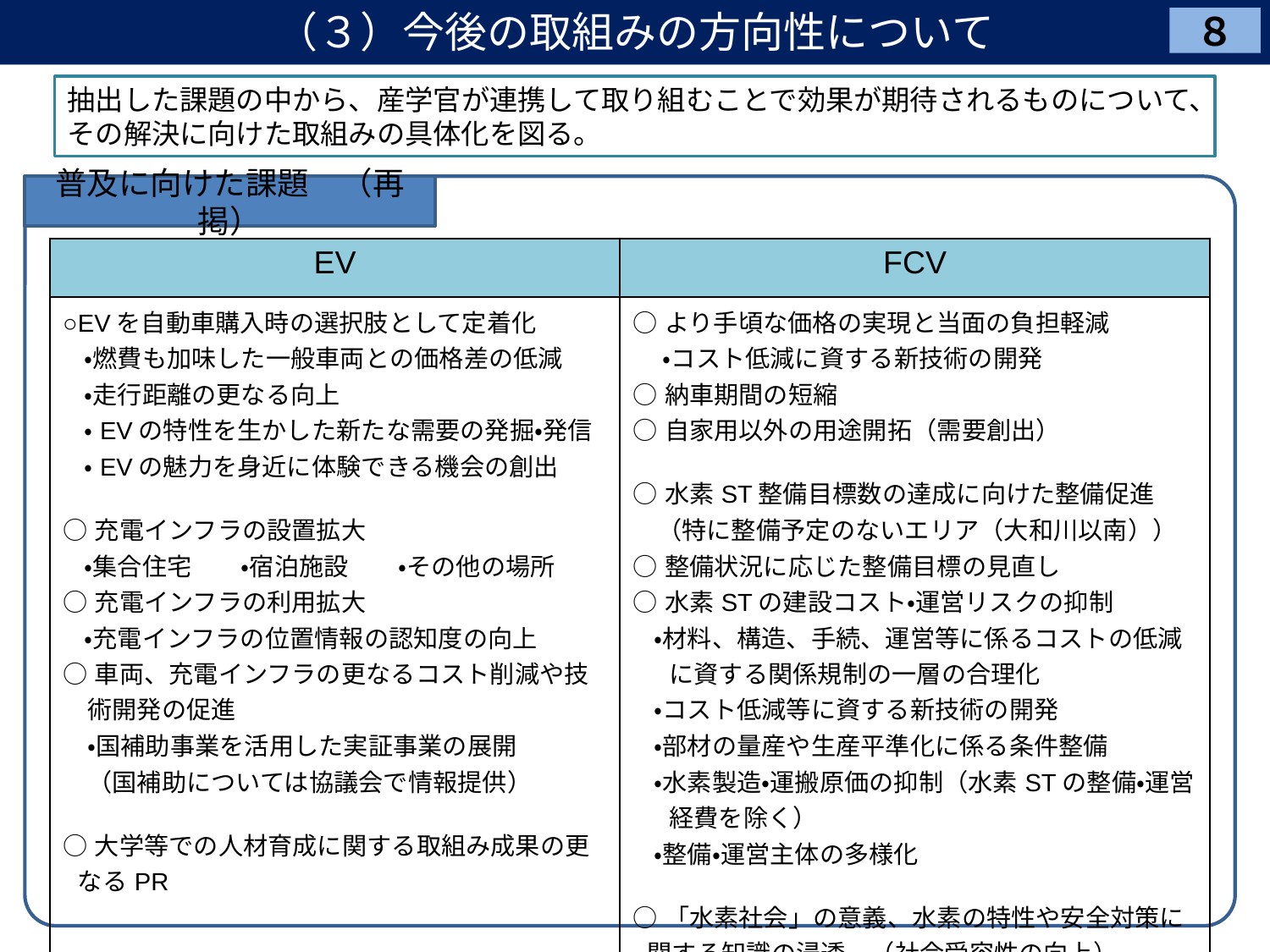

（３）今後の取組みの方向性について
８
抽出した課題の中から、産学官が連携して取り組むことで効果が期待されるものについて、その解決に向けた取組みの具体化を図る。

普及に向けた課題　（再掲）
| EV | FCV |
| --- | --- |
| ○EVを自動車購入時の選択肢として定着化 ・燃費も加味した一般車両との価格差の低減 ・走行距離の更なる向上 ・EVの特性を生かした新たな需要の発掘・発信 ・EVの魅力を身近に体験できる機会の創出 ○充電インフラの設置拡大 ・集合住宅　　・宿泊施設　　・その他の場所 ○充電インフラの利用拡大 ・充電インフラの位置情報の認知度の向上 ○車両、充電インフラの更なるコスト削減や技 　術開発の促進 　・国補助事業を活用した実証事業の展開 　（国補助については協議会で情報提供） ○大学等での人材育成に関する取組み成果の更なるPR | ○より手頃な価格の実現と当面の負担軽減 　 ・コスト低減に資する新技術の開発 ○納車期間の短縮 ○自家用以外の用途開拓（需要創出） ○水素ST整備目標数の達成に向けた整備促進 　（特に整備予定のないエリア（大和川以南）） ○整備状況に応じた整備目標の見直し ○水素STの建設コスト・運営リスクの抑制 ・材料、構造、手続、運営等に係るコストの低減に資する関係規制の一層の合理化 ・コスト低減等に資する新技術の開発 ・部材の量産や生産平準化に係る条件整備 ・水素製造・運搬原価の抑制（水素STの整備・運営経費を除く） ・整備・運営主体の多様化 ○「水素社会」の意義、水素の特性や安全対策に関する知識の浸透　（社会受容性の向上） ○府内企業による関連産業への新規参入の促進 |